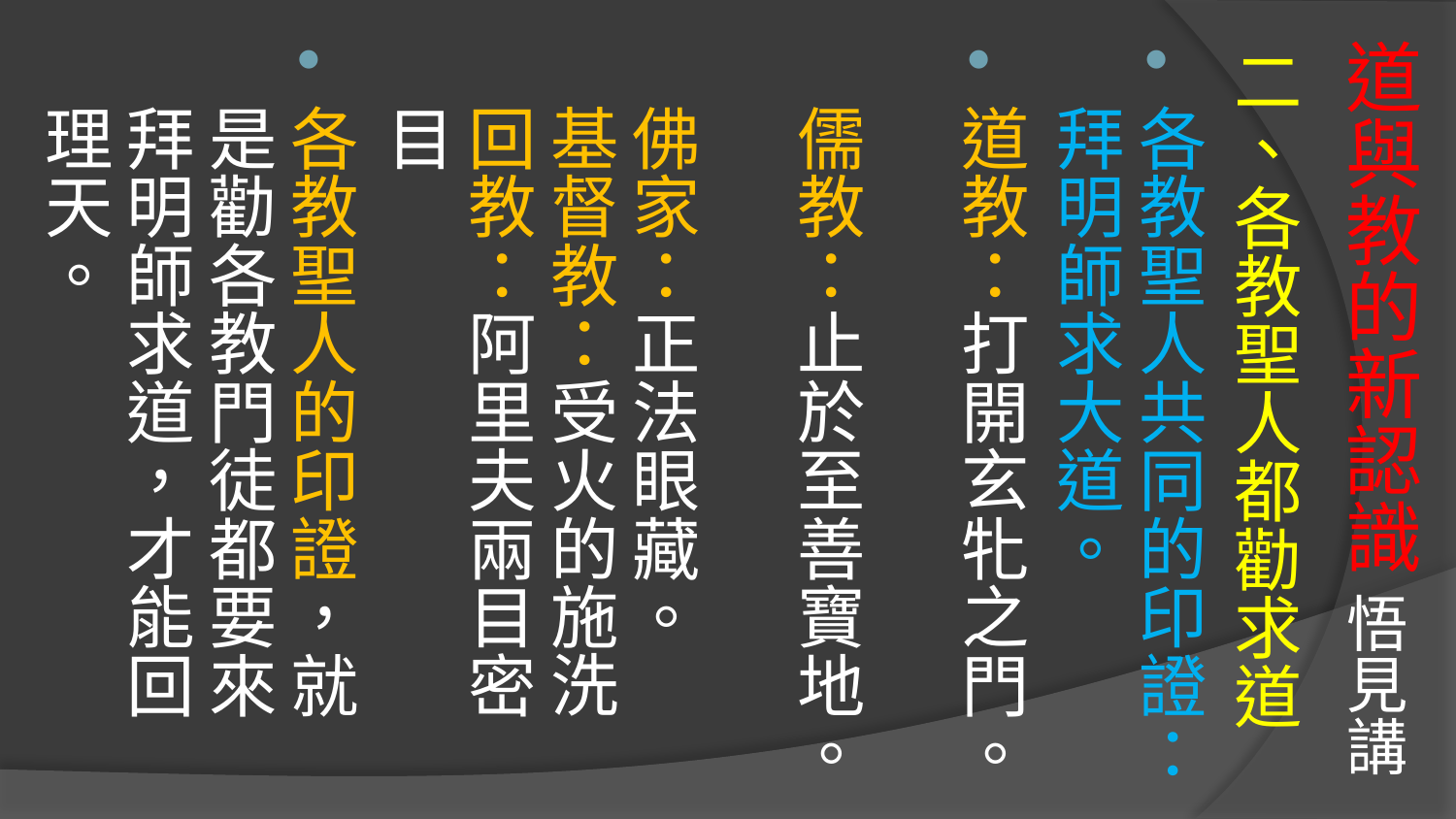

# 道與教的新認識 悟見講
二、各教聖人都勸求道
各教聖人共同的印證：拜明師求大道。
道教：打開玄牝之門。
儒教：止於至善寶地。
佛家：正法眼藏。
基督教：受火的施洗
回教：阿里夫兩目密目
各教聖人的印證，就是勸各教門徒都要來拜明師求道，才能回理天。